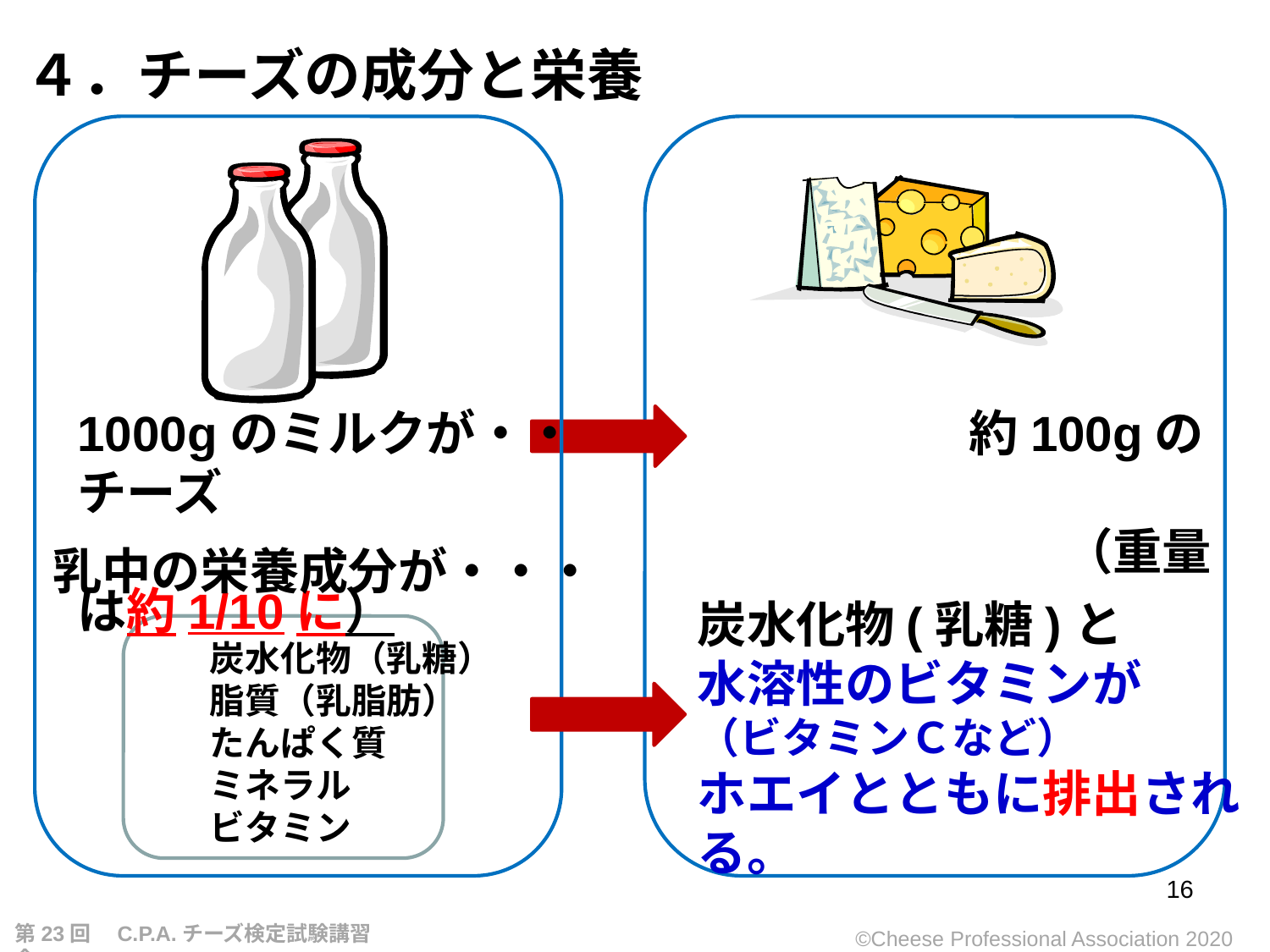

４．チーズの成分と栄養

1000gのミルクが・・　　　　　　　　約100gのチーズ
　　　　　　　　　　　　　　　　　　　　（重量は約1/10に）
　乳中の栄養成分が・・・
炭水化物(乳糖)と
水溶性のビタミンが
（ビタミンＣなど）
ホエイとともに排出される。
　　　　炭水化物（乳糖）
　　　　脂質（乳脂肪）
　　　　たんぱく質
　　　　ミネラル
　　　　ビタミン

16
第23回　C.P.A.チーズ検定試験講習会
©Cheese Professional Association 2020